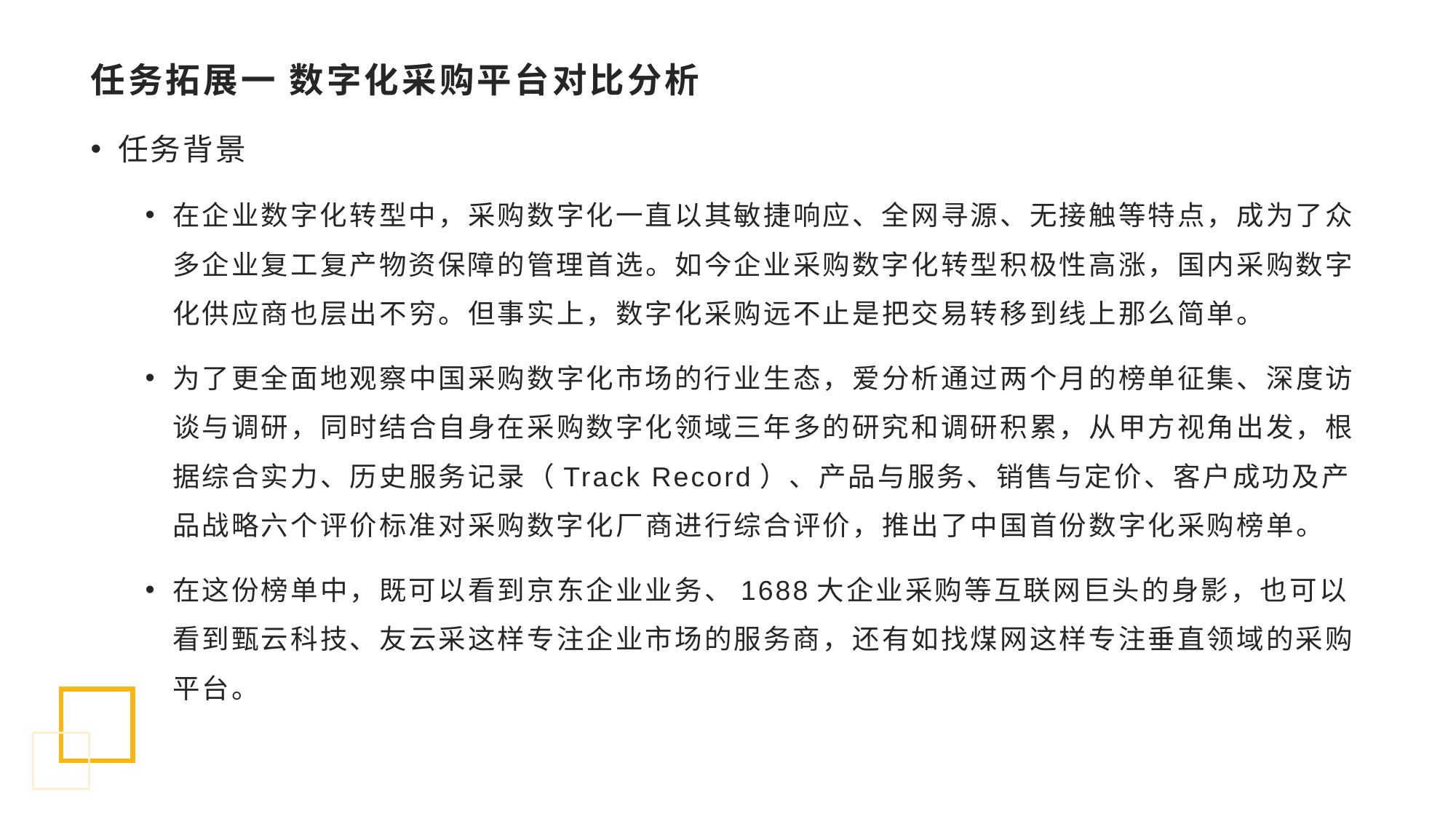

# 任务拓展一 数字化采购平台对比分析
任务背景
在企业数字化转型中，采购数字化一直以其敏捷响应、全网寻源、无接触等特点，成为了众多企业复工复产物资保障的管理首选。如今企业采购数字化转型积极性高涨，国内采购数字化供应商也层出不穷。但事实上，数字化采购远不止是把交易转移到线上那么简单。
为了更全面地观察中国采购数字化市场的行业生态，爱分析通过两个月的榜单征集、深度访谈与调研，同时结合自身在采购数字化领域三年多的研究和调研积累，从甲方视角出发，根据综合实力、历史服务记录（Track Record）、产品与服务、销售与定价、客户成功及产品战略六个评价标准对采购数字化厂商进行综合评价，推出了中国首份数字化采购榜单。
在这份榜单中，既可以看到京东企业业务、1688大企业采购等互联网巨头的身影，也可以看到甄云科技、友云采这样专注企业市场的服务商，还有如找煤网这样专注垂直领域的采购平台。